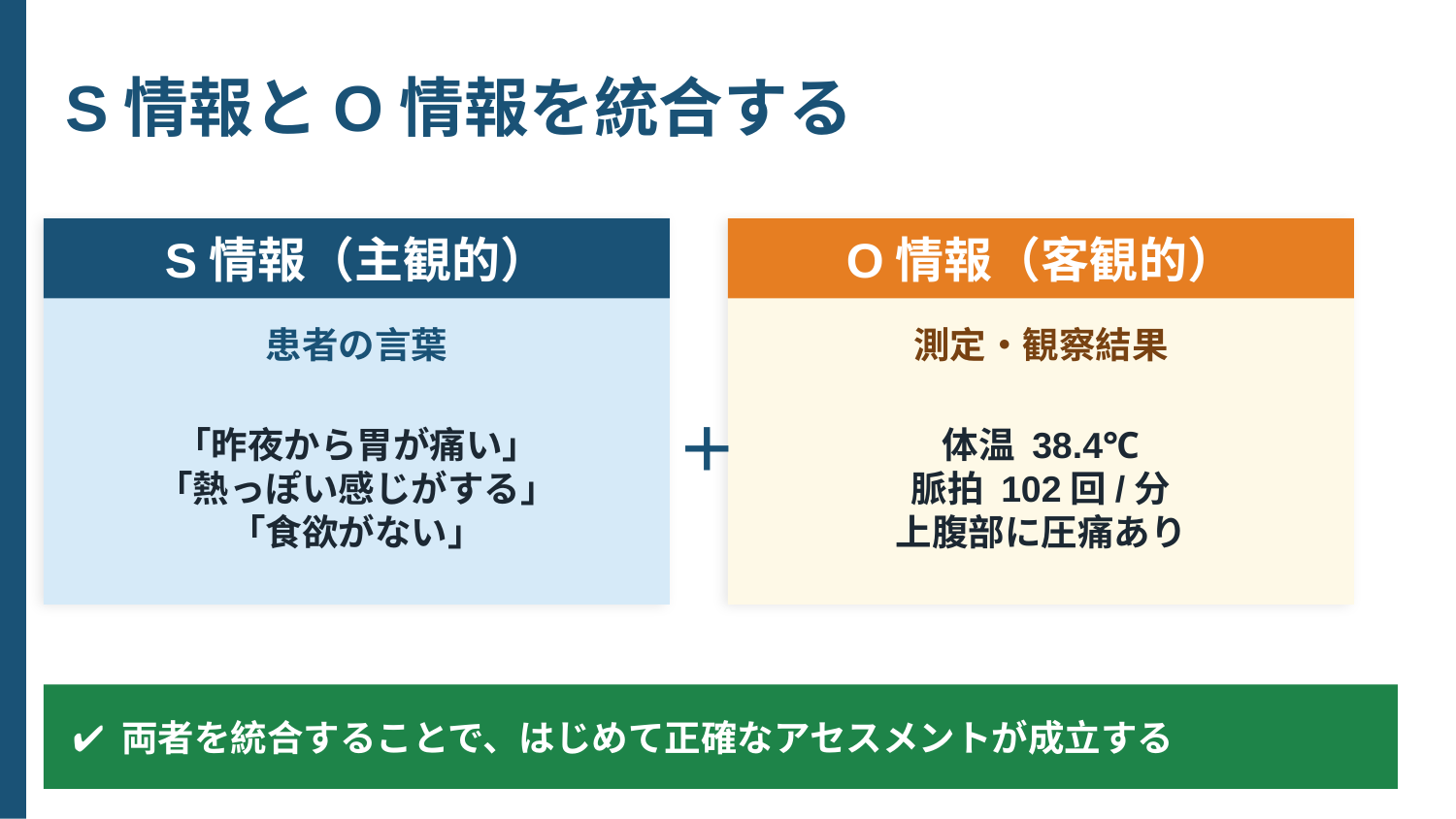

S情報とO情報を統合する

S情報（主観的）

O情報（客観的）
患者の言葉
測定・観察結果
「昨夜から胃が痛い」
「熱っぽい感じがする」
「食欲がない」
体温 38.4℃
脈拍 102回/分
上腹部に圧痛あり
＋

✔ 両者を統合することで、はじめて正確なアセスメントが成立する